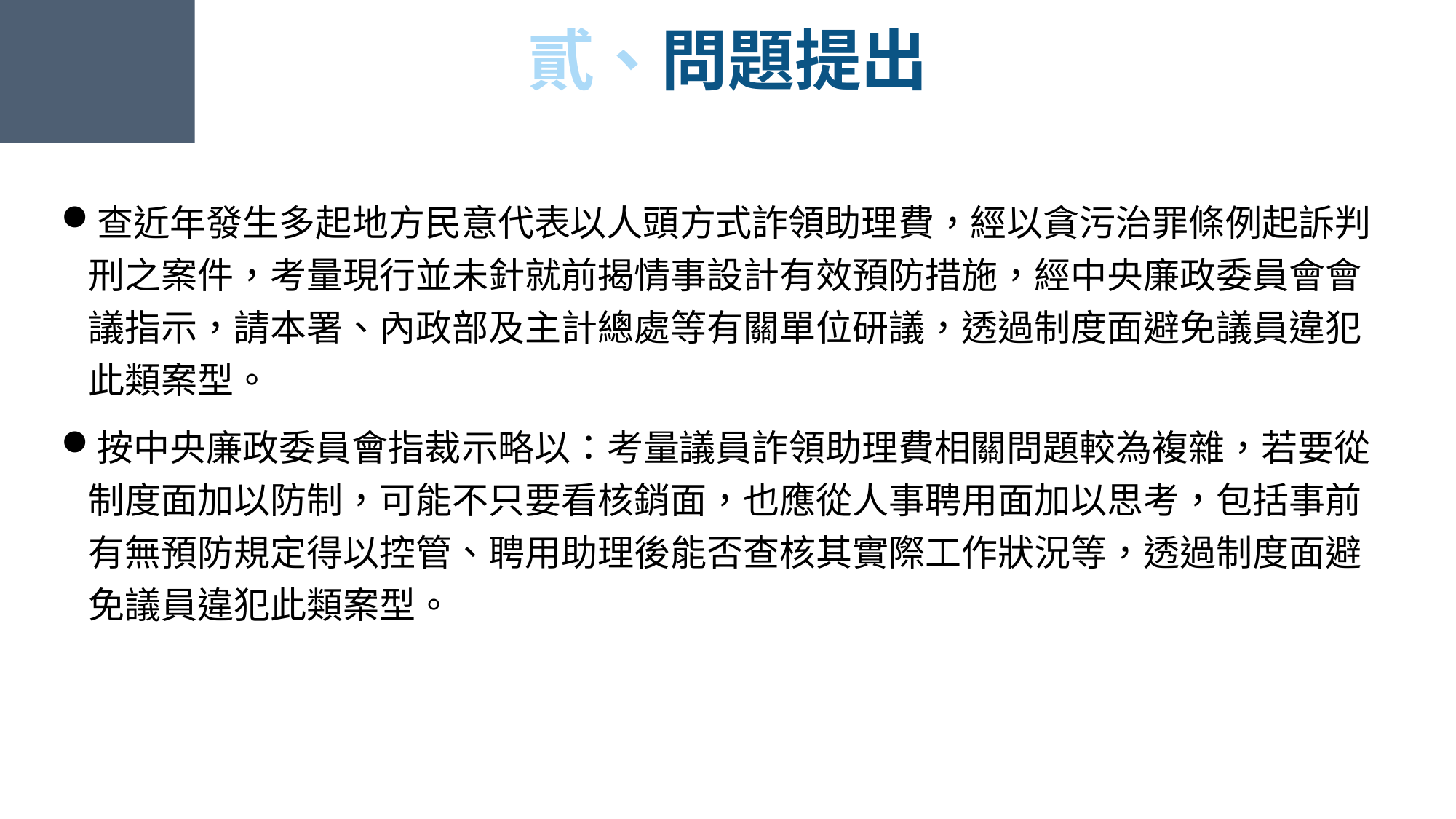

# 貳、問題提出
查近年發生多起地方民意代表以人頭方式詐領助理費，經以貪污治罪條例起訴判刑之案件，考量現行並未針就前揭情事設計有效預防措施，經中央廉政委員會會議指示，請本署、內政部及主計總處等有關單位研議，透過制度面避免議員違犯此類案型。
按中央廉政委員會指裁示略以：考量議員詐領助理費相關問題較為複雜，若要從制度面加以防制，可能不只要看核銷面，也應從人事聘用面加以思考，包括事前有無預防規定得以控管、聘用助理後能否查核其實際工作狀況等，透過制度面避免議員違犯此類案型。